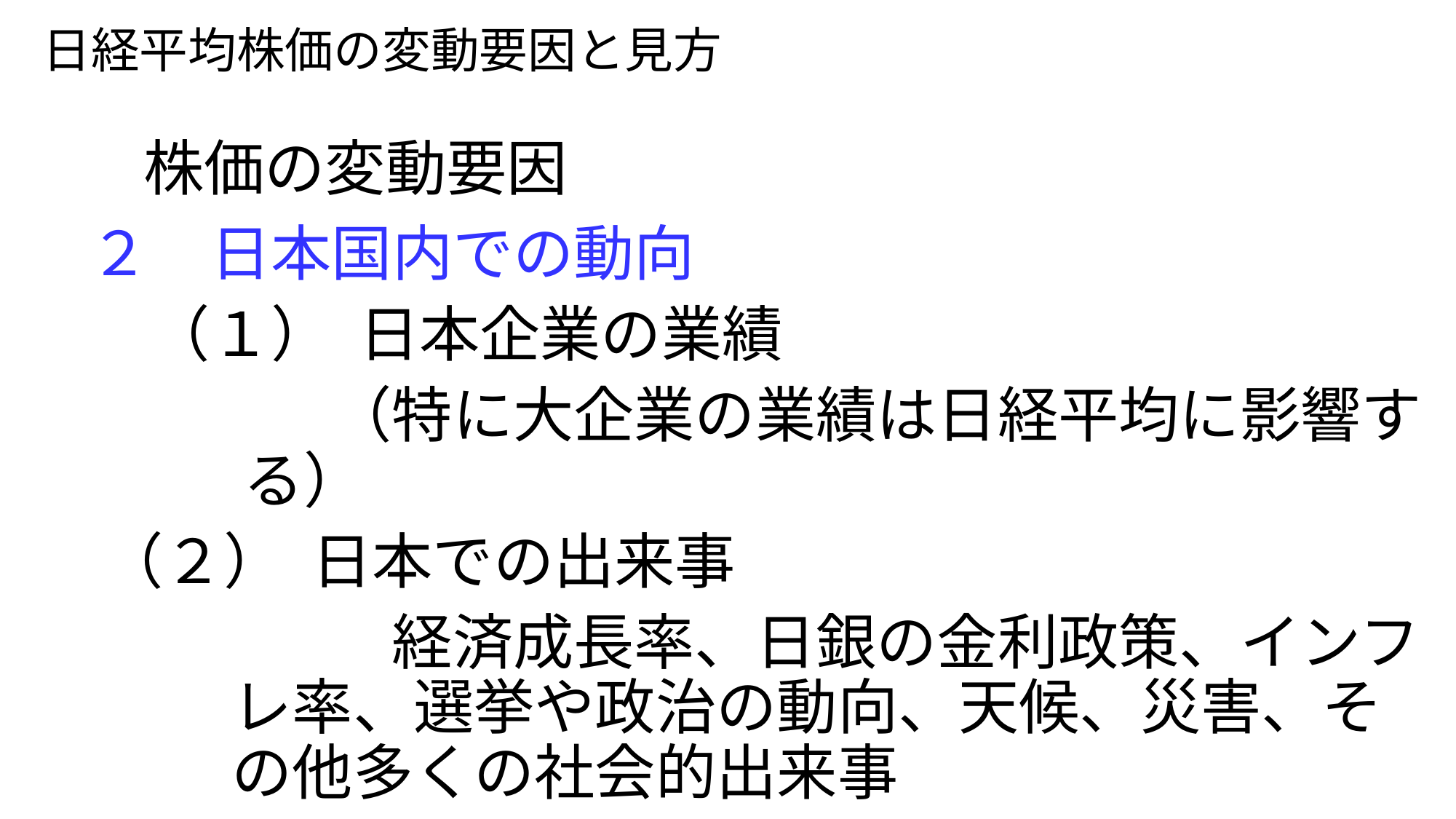

# 日経平均株価の変動要因と見方
株価の変動要因
　２　日本国内での動向
　　（１）  日本企業の業績
　　　　　（特に大企業の業績は日経平均に影響する）
　 （２）  日本での出来事
　　　　　　経済成長率、日銀の金利政策、インフレ率、選挙や政治の動向、天候、災害、その他多くの社会的出来事
　　　　　　　　　　　　　　　　　　　　　　　　　　　　　　　　　　など